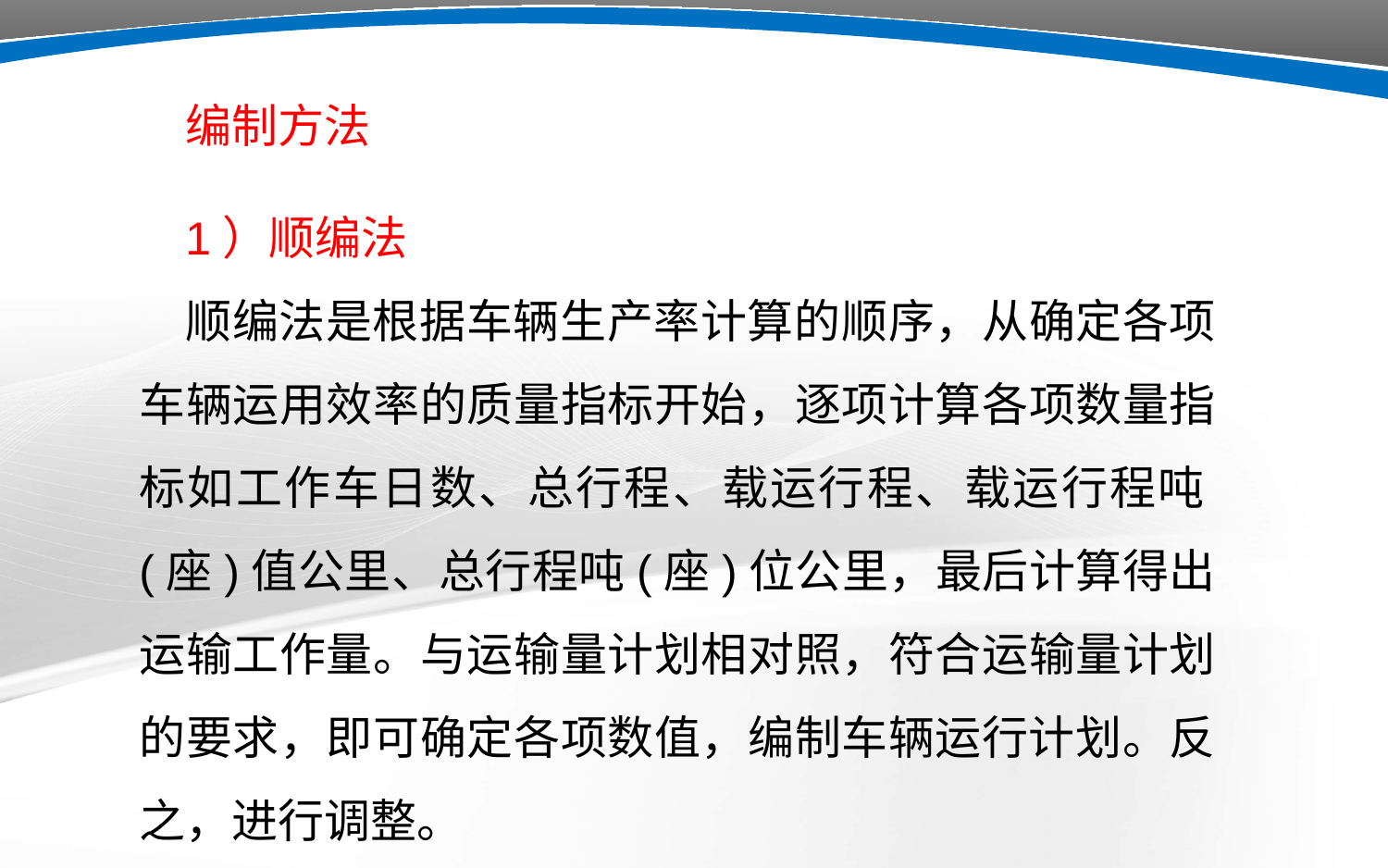

编制方法
1）顺编法
顺编法是根据车辆生产率计算的顺序，从确定各项车辆运用效率的质量指标开始，逐项计算各项数量指标如工作车日数、总行程、载运行程、载运行程吨(座)值公里、总行程吨(座)位公里，最后计算得出运输工作量。与运输量计划相对照，符合运输量计划的要求，即可确定各项数值，编制车辆运行计划。反之，进行调整。